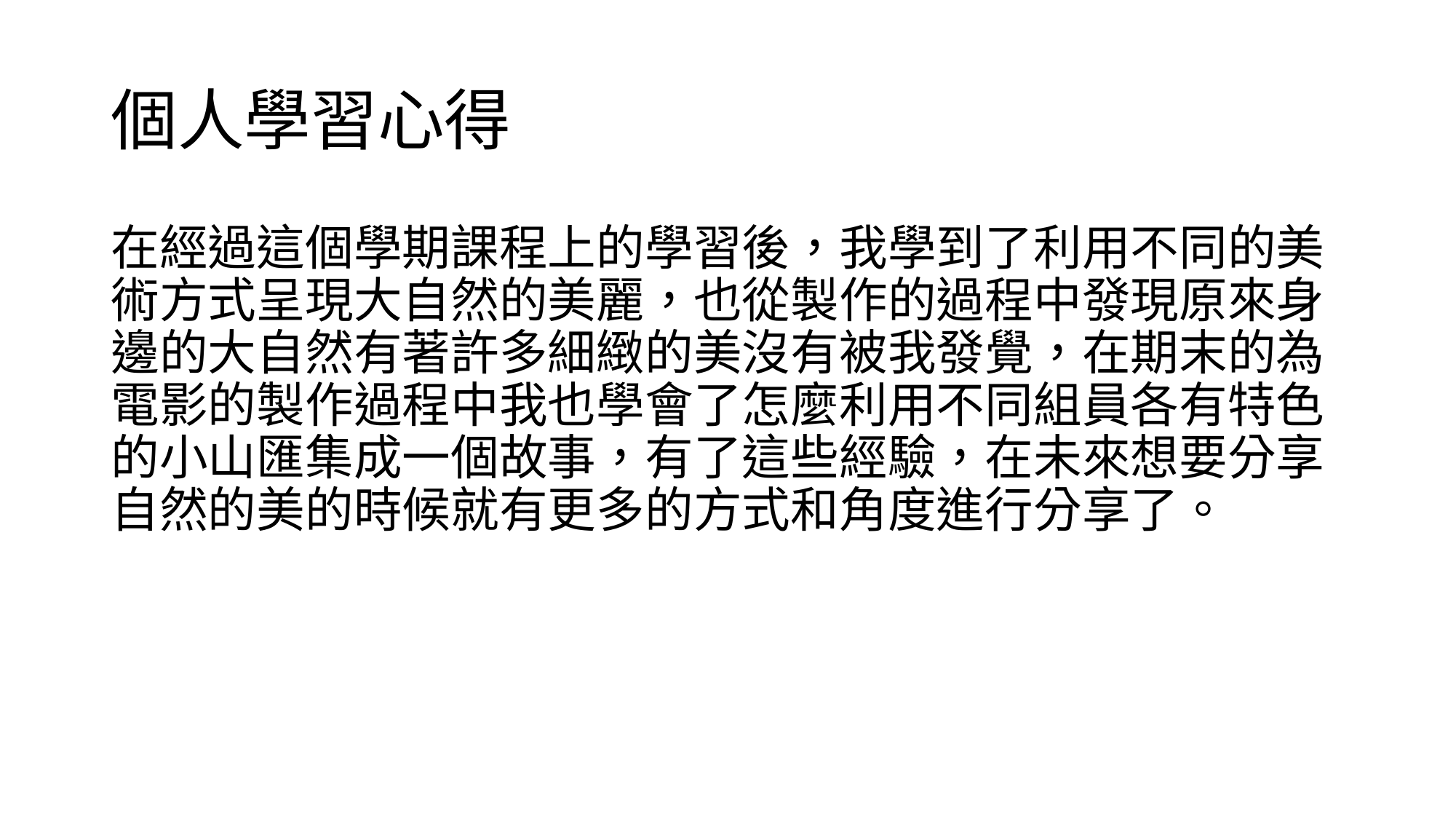

# 個人學習心得
在經過這個學期課程上的學習後，我學到了利用不同的美術方式呈現大自然的美麗，也從製作的過程中發現原來身邊的大自然有著許多細緻的美沒有被我發覺，在期末的為電影的製作過程中我也學會了怎麼利用不同組員各有特色的小山匯集成一個故事，有了這些經驗，在未來想要分享自然的美的時候就有更多的方式和角度進行分享了。